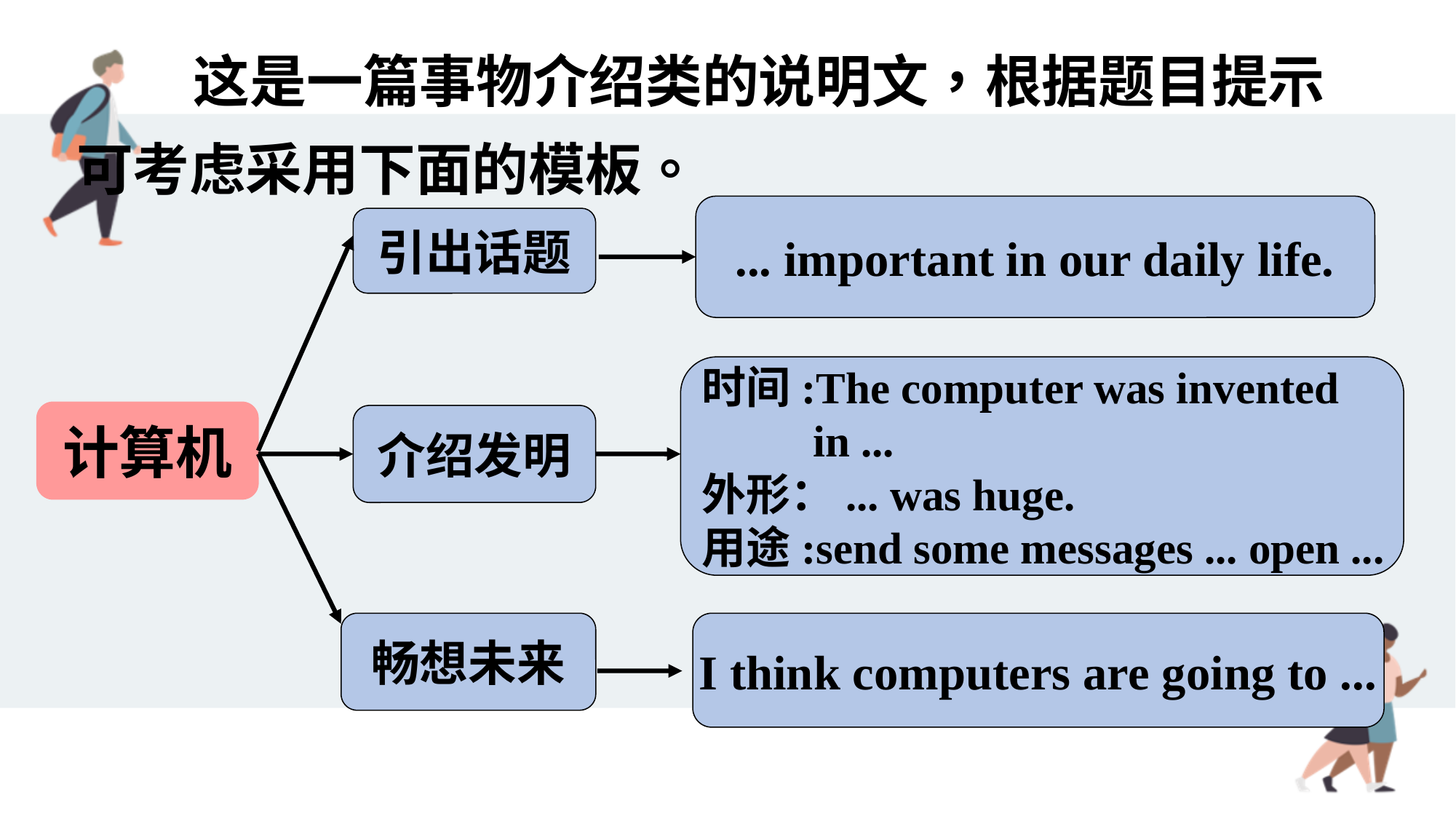

这是一篇事物介绍类的说明文，根据题目提示可考虑采用下面的模板。
... important in our daily life.
引出话题

时间:The computer was invented
          in ...
外形：... was huge.
用途:send some messages ... open ...
计算机
介绍发明

畅想未来
I think computers are going to ...